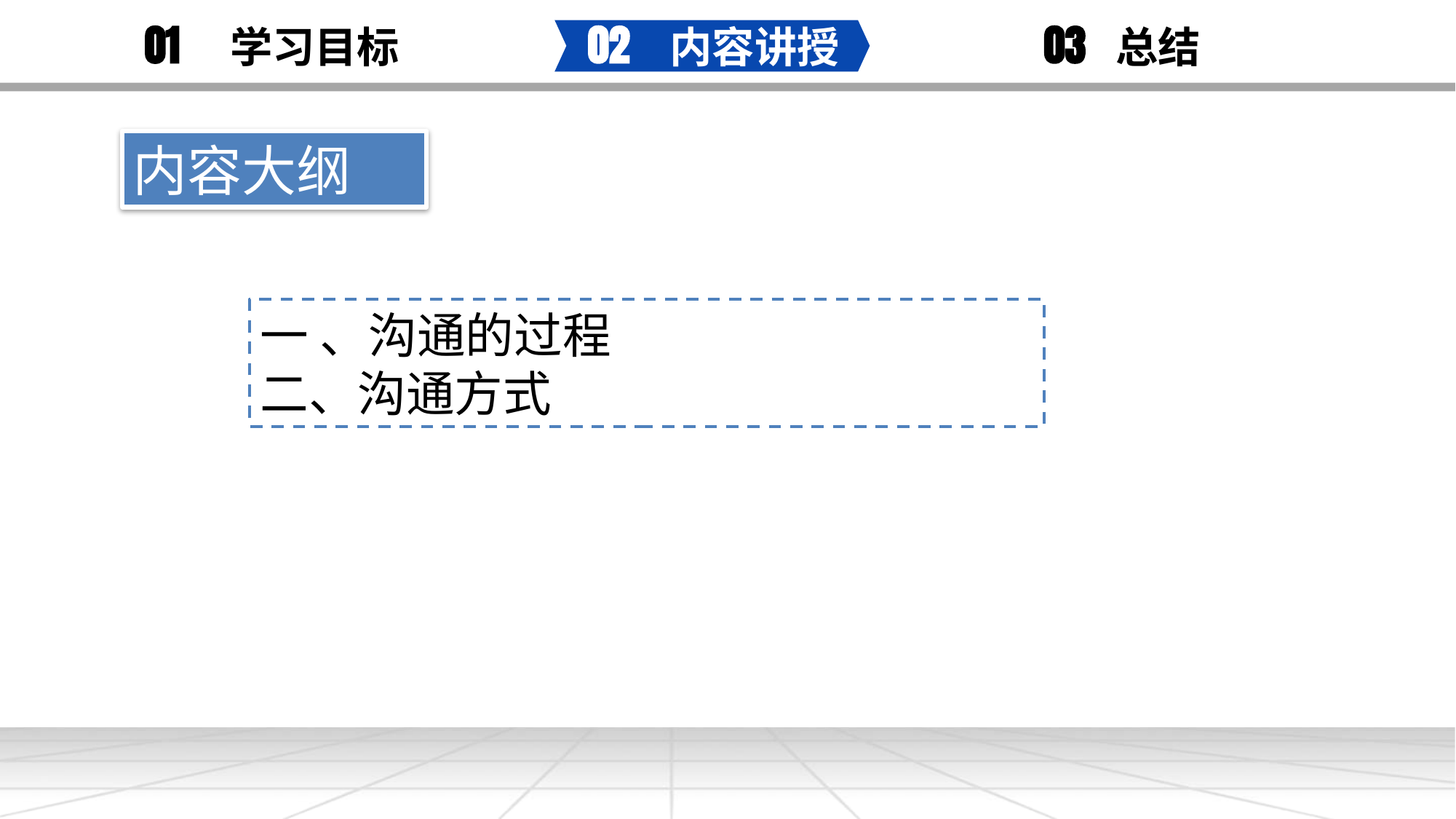

02   内容讲授
03  总结
01    学习目标

内容大纲
一 、沟通的过程
二、沟通方式